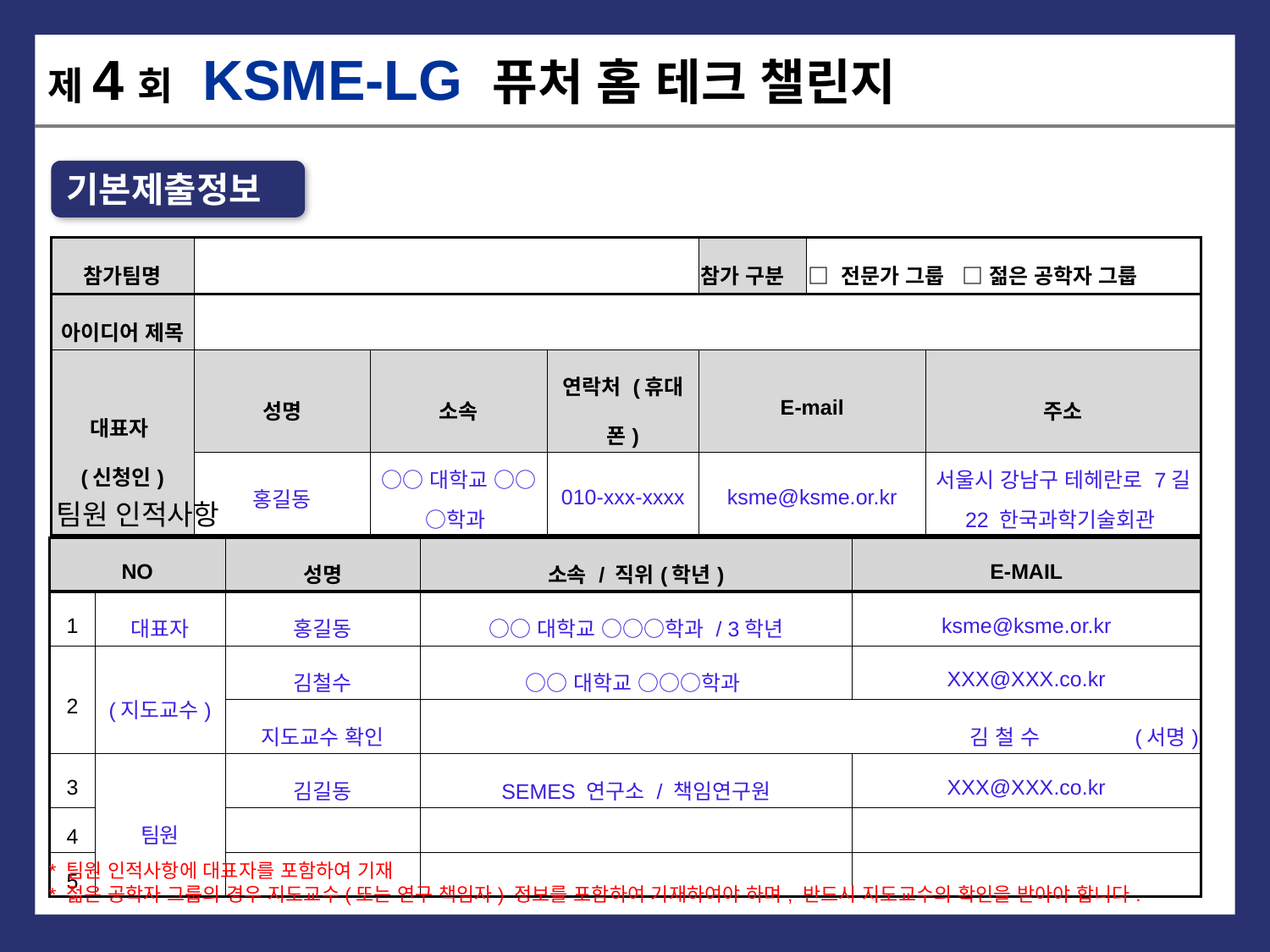

제4회 KSME-LG 퓨처 홈 테크 챌린지
기본제출정보
| 참가팀명 |  |  |  | 참가 구분 | □ 전문가 그룹 □ 젊은 공학자 그룹 |  |
| --- | --- | --- | --- | --- | --- | --- |
| 아이디어 제목 |  |  |  |  |  |  |
| 대표자 (신청인) | 성명 | 소속 | 연락처 (휴대폰) | E-mail |  | 주소 |
|  | 홍길동 | ○○대학교 ○○○학과 | 010-xxx-xxxx | ksme@ksme.or.kr |  | 서울시 강남구 테헤란로 7길 22 한국과학기술회관 |
팀원 인적사항
| NO |  | 성명 | 소속 / 직위(학년) | E-MAIL |
| --- | --- | --- | --- | --- |
| 1 | 대표자 | 홍길동 | ○○대학교 ○○○학과 / 3학년 | ksme@ksme.or.kr |
| 2 | (지도교수) | 김철수 | ○○대학교 ○○○학과 | XXX@XXX.co.kr |
|  |  | 지도교수 확인 | 김 철 수 (서명) |  |
| 3 | 팀원 | 김길동 | SEMES 연구소 / 책임연구원 | XXX@XXX.co.kr |
| 4 |  |  |  |  |
| 5 |  |  |  |  |
* 팀원 인적사항에 대표자를 포함하여 기재
* 젊은 공학자 그룹의 경우 지도교수(또는 연구 책임자) 정보를 포함하여 기재하여야 하며, 반드시 지도교수의 확인을 받아야 합니다.
2